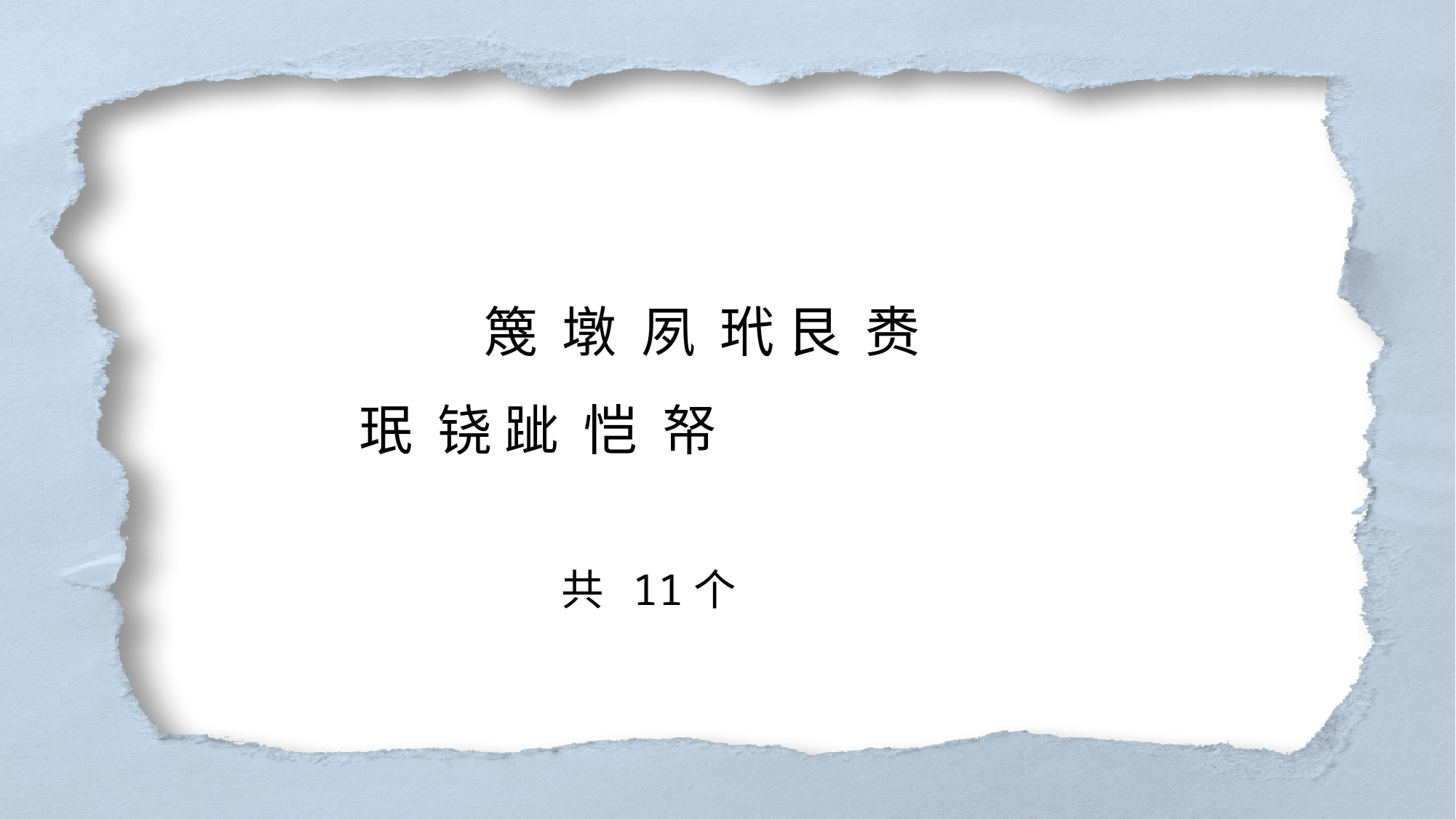

篾  墩  夙  玳 艮  赉
        珉  铙 跐  恺  帑

                                共  11个